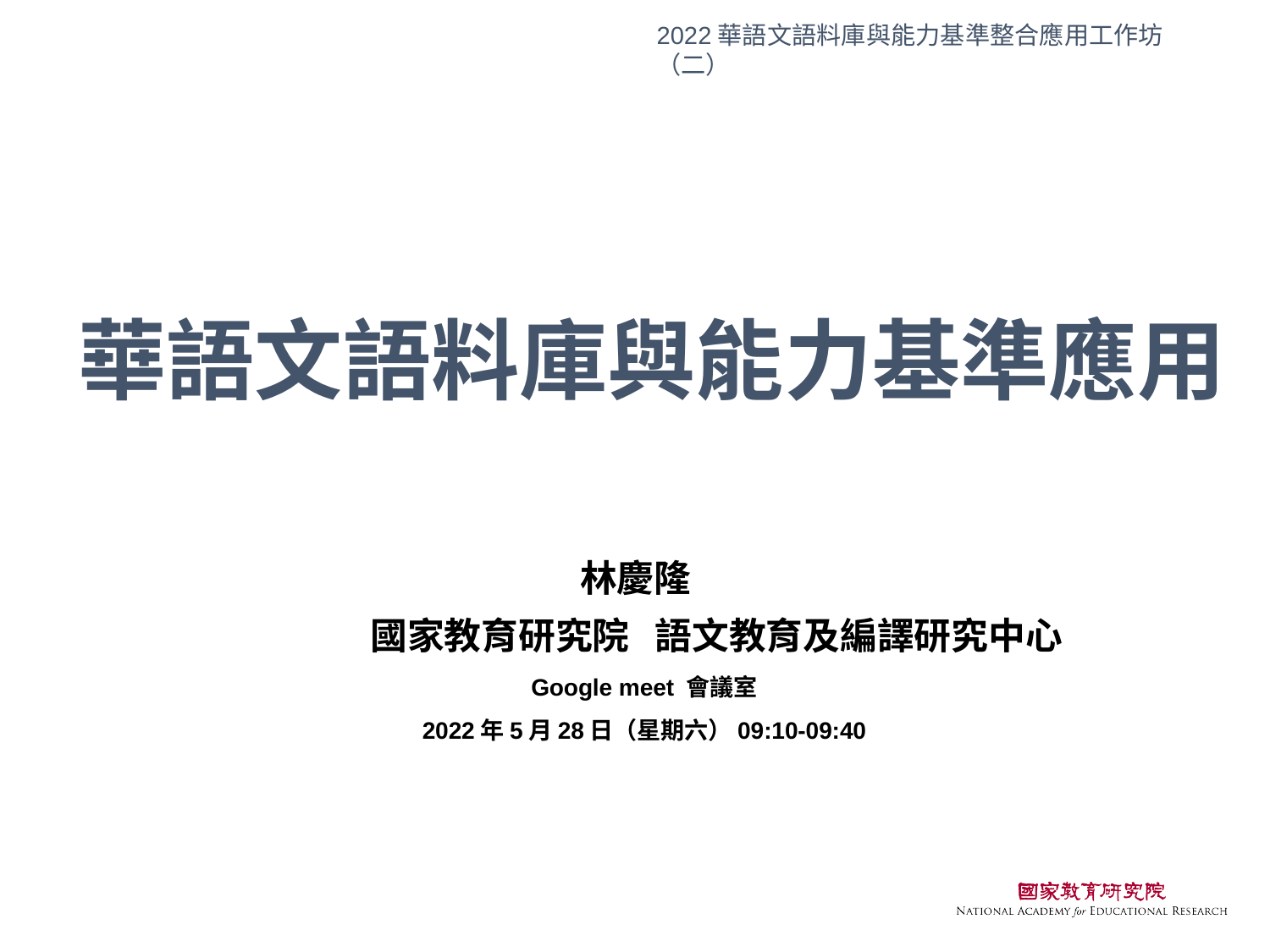

2022華語文語料庫與能力基準整合應用工作坊（二）
# 華語文語料庫與能力基準應用
林慶隆
                國家教育研究院   語文教育及編譯研究中心
Google meet 會議室
2022年5月28日（星期六）09:10-09:40